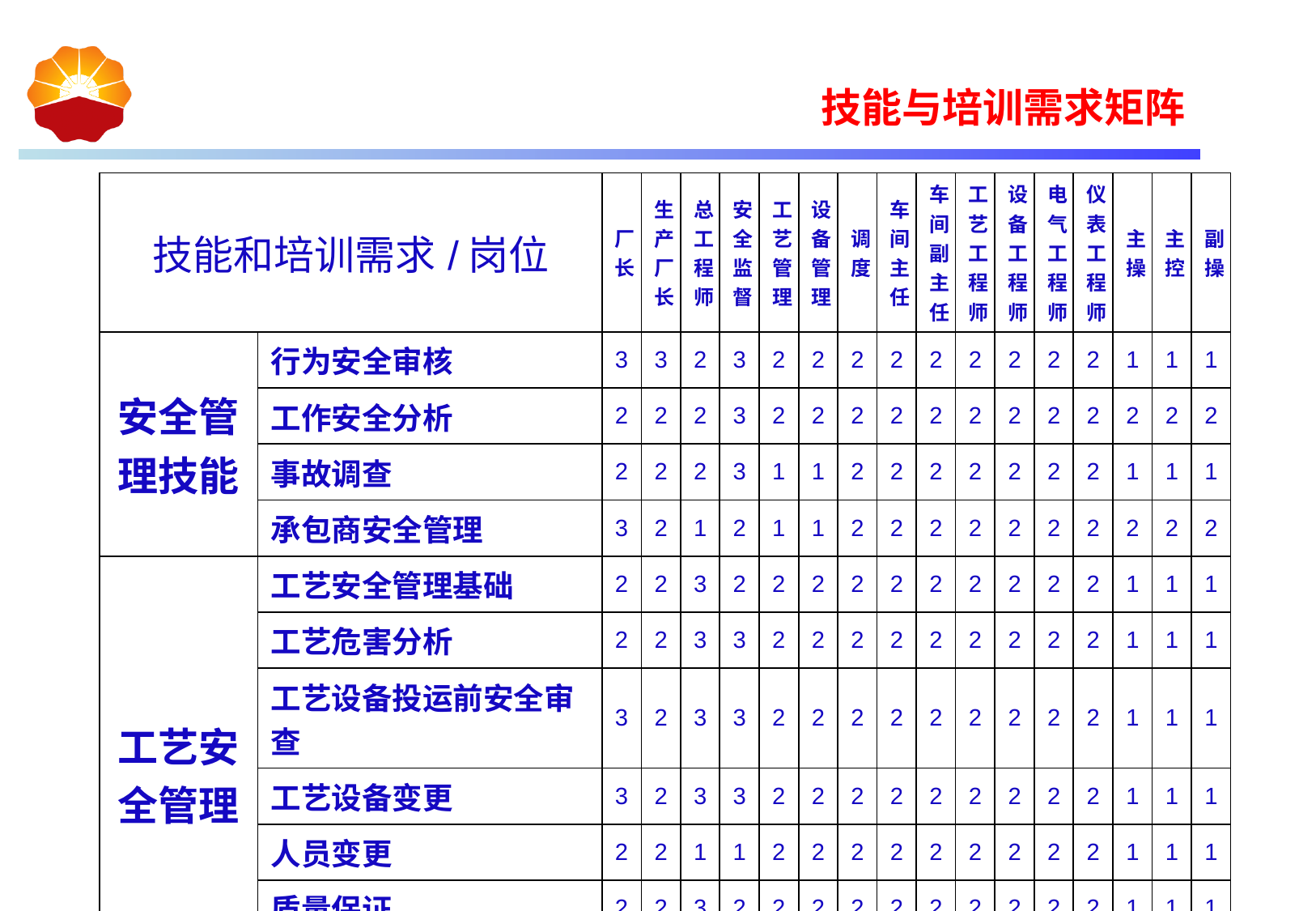

技能与培训需求矩阵

| 技能和培训需求/岗位 |  | 厂长 | 生产厂长 | 总工程师 | 安全监督 | 工艺管理 | 设备管理 | 调度 | 车间主任 | 车间副主任 | 工艺工程师 | 设备工程师 | 电气工程师 | 仪表工程师 | 主操 | 主控 | 副操 |
| --- | --- | --- | --- | --- | --- | --- | --- | --- | --- | --- | --- | --- | --- | --- | --- | --- | --- |
| 安全管理技能 | 行为安全审核 | 3 | 3 | 2 | 3 | 2 | 2 | 2 | 2 | 2 | 2 | 2 | 2 | 2 | 1 | 1 | 1 |
|  | 工作安全分析 | 2 | 2 | 2 | 3 | 2 | 2 | 2 | 2 | 2 | 2 | 2 | 2 | 2 | 2 | 2 | 2 |
|  | 事故调查 | 2 | 2 | 2 | 3 | 1 | 1 | 2 | 2 | 2 | 2 | 2 | 2 | 2 | 1 | 1 | 1 |
|  | 承包商安全管理 | 3 | 2 | 1 | 2 | 1 | 1 | 2 | 2 | 2 | 2 | 2 | 2 | 2 | 2 | 2 | 2 |
| 工艺安全管理 | 工艺安全管理基础 | 2 | 2 | 3 | 2 | 2 | 2 | 2 | 2 | 2 | 2 | 2 | 2 | 2 | 1 | 1 | 1 |
|  | 工艺危害分析 | 2 | 2 | 3 | 3 | 2 | 2 | 2 | 2 | 2 | 2 | 2 | 2 | 2 | 1 | 1 | 1 |
|  | 工艺设备投运前安全审查 | 3 | 2 | 3 | 3 | 2 | 2 | 2 | 2 | 2 | 2 | 2 | 2 | 2 | 1 | 1 | 1 |
|  | 工艺设备变更 | 3 | 2 | 3 | 3 | 2 | 2 | 2 | 2 | 2 | 2 | 2 | 2 | 2 | 1 | 1 | 1 |
|  | 人员变更 | 2 | 2 | 1 | 1 | 2 | 2 | 2 | 2 | 2 | 2 | 2 | 2 | 2 | 1 | 1 | 1 |
|  | 质量保证 | 2 | 2 | 3 | 2 | 2 | 2 | 2 | 2 | 2 | 2 | 2 | 2 | 2 | 1 | 1 | 1 |
|  | 设备、设施完整性 | 1 | 1 | 3 | 1 | 3 | 3 | 2 | 2 | 2 | 2 | 2 | 2 | 2 | 1 | 1 | 1 |